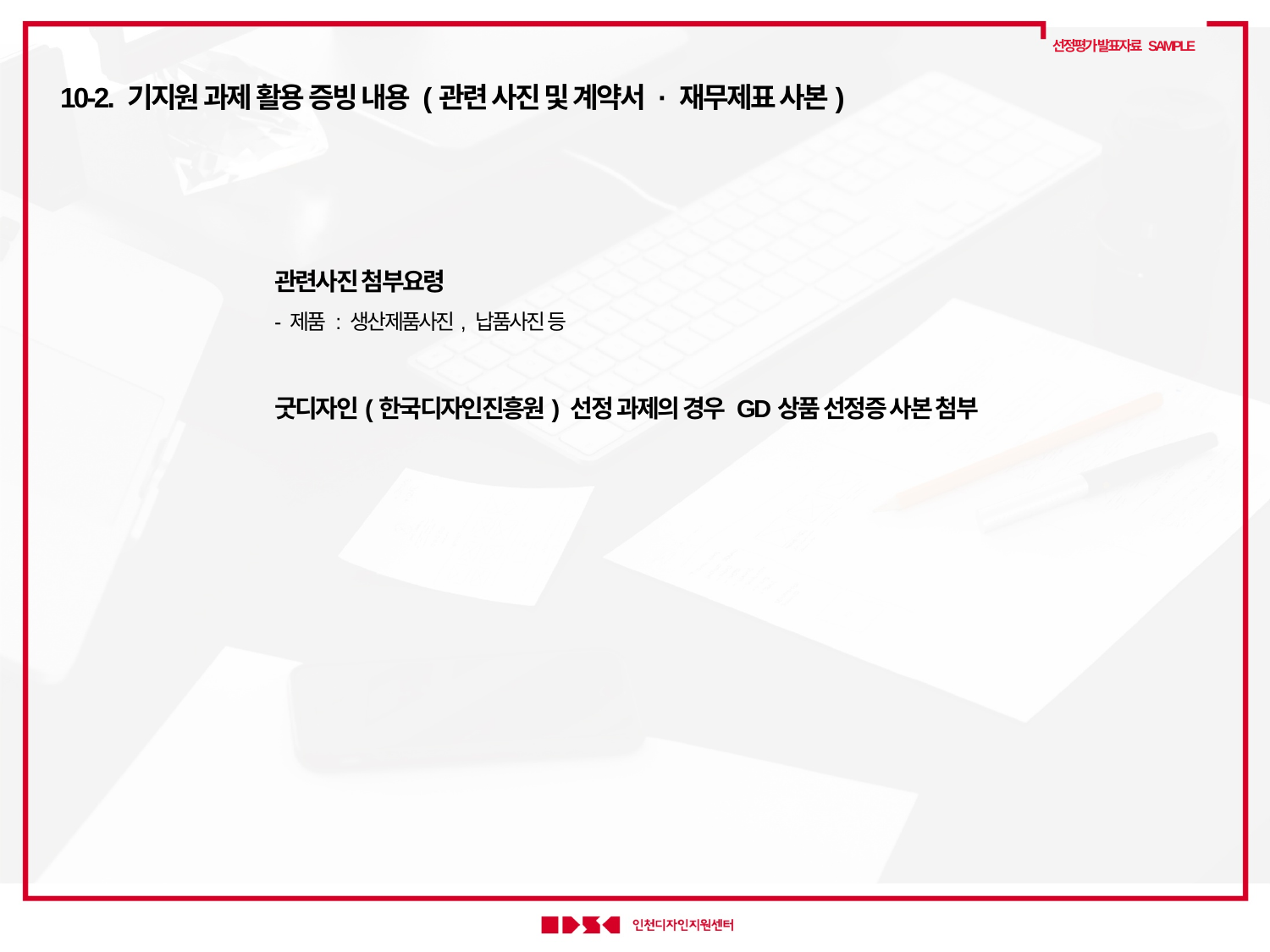

선정평가 발표자료 SAMPLE
10-2. 기지원 과제 활용 증빙 내용 (관련 사진 및 계약서 · 재무제표 사본)
관련사진 첨부요령
- 제품 : 생산제품사진, 납품사진 등

굿디자인(한국디자인진흥원) 선정 과제의 경우 GD상품 선정증 사본 첨부